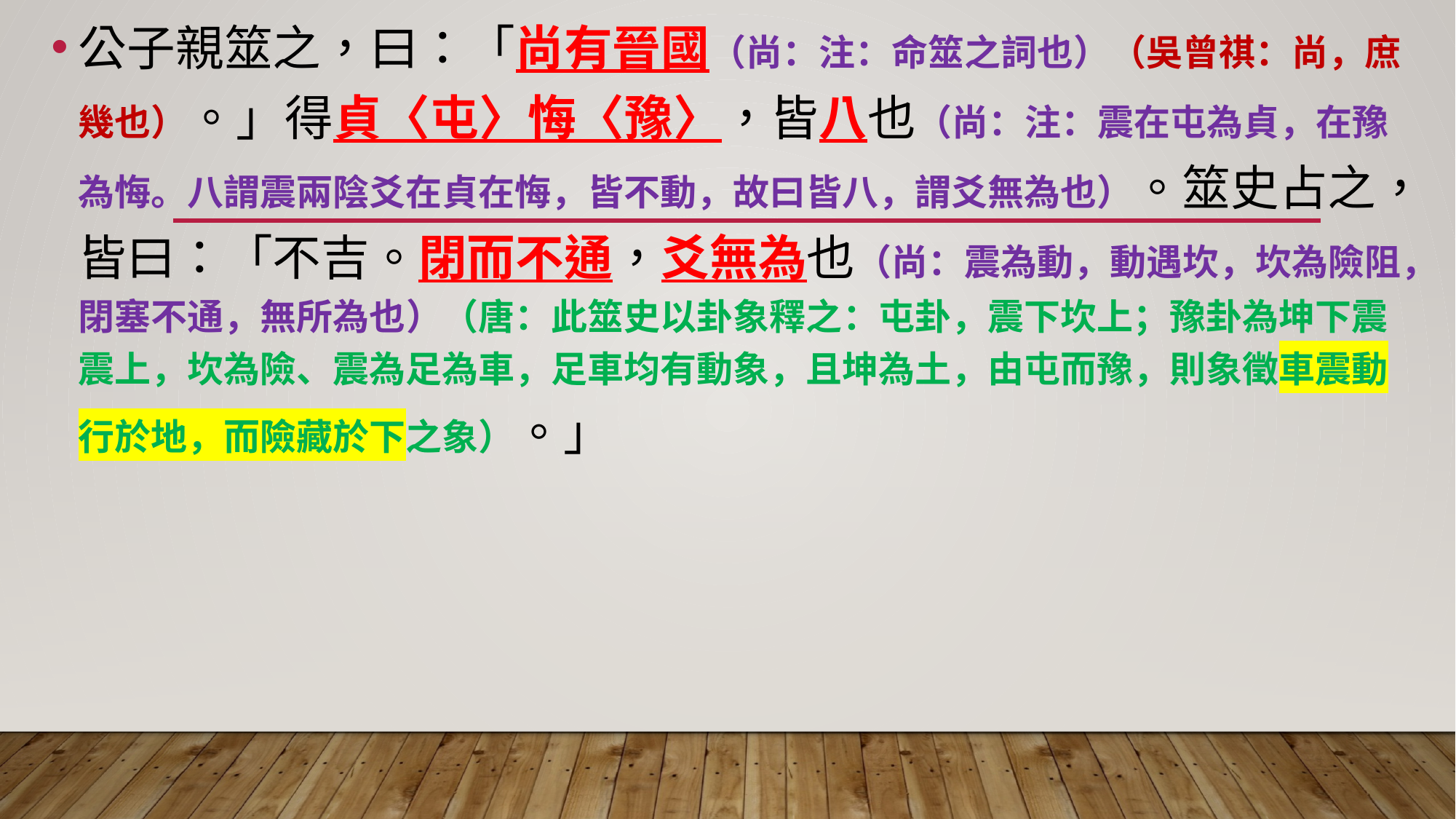

公子親筮之，曰：「尚有晉國（尚：注：命筮之詞也）（吳曾祺：尚，庶幾也）。」得貞〈屯〉悔〈豫〉，皆八也（尚：注：震在屯為貞，在豫為悔。八謂震兩陰爻在貞在悔，皆不動，故曰皆八，謂爻無為也）。筮史占之，皆曰：「不吉。閉而不通，爻無為也（尚：震為動，動遇坎，坎為險阻，閉塞不通，無所為也）（唐：此筮史以卦象釋之：屯卦，震下坎上；豫卦為坤下震震上，坎為險、震為足為車，足車均有動象，且坤為土，由屯而豫，則象徵車震動行於地，而險藏於下之象）。」